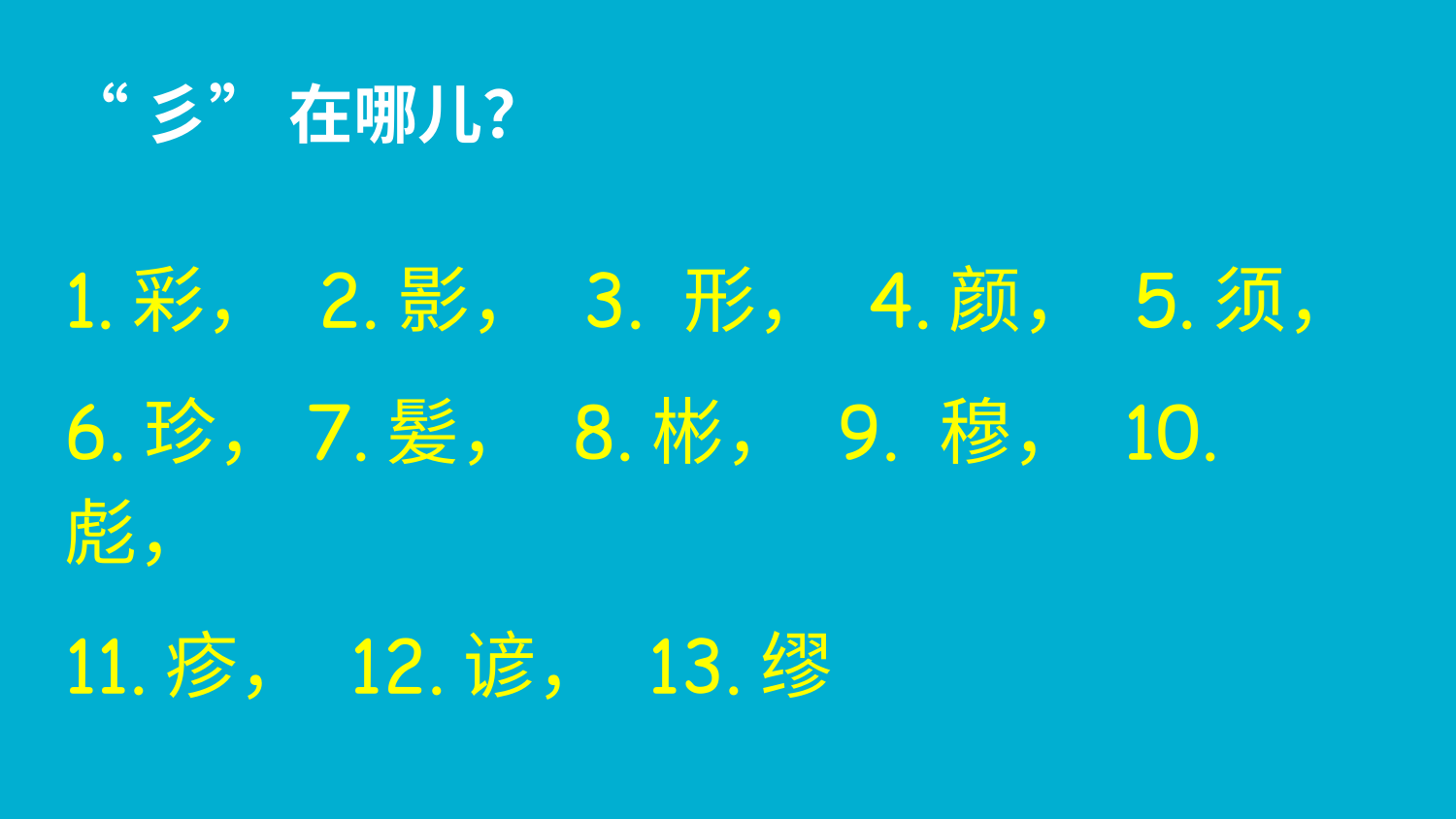

“彡” 在哪儿？
1.彩， 2.影， 3. 形， 4.颜， 5.须，
6.珍，7.髪， 8.彬， 9. 穆， 10. 彪，
11.疹， 12.谚， 13.缪